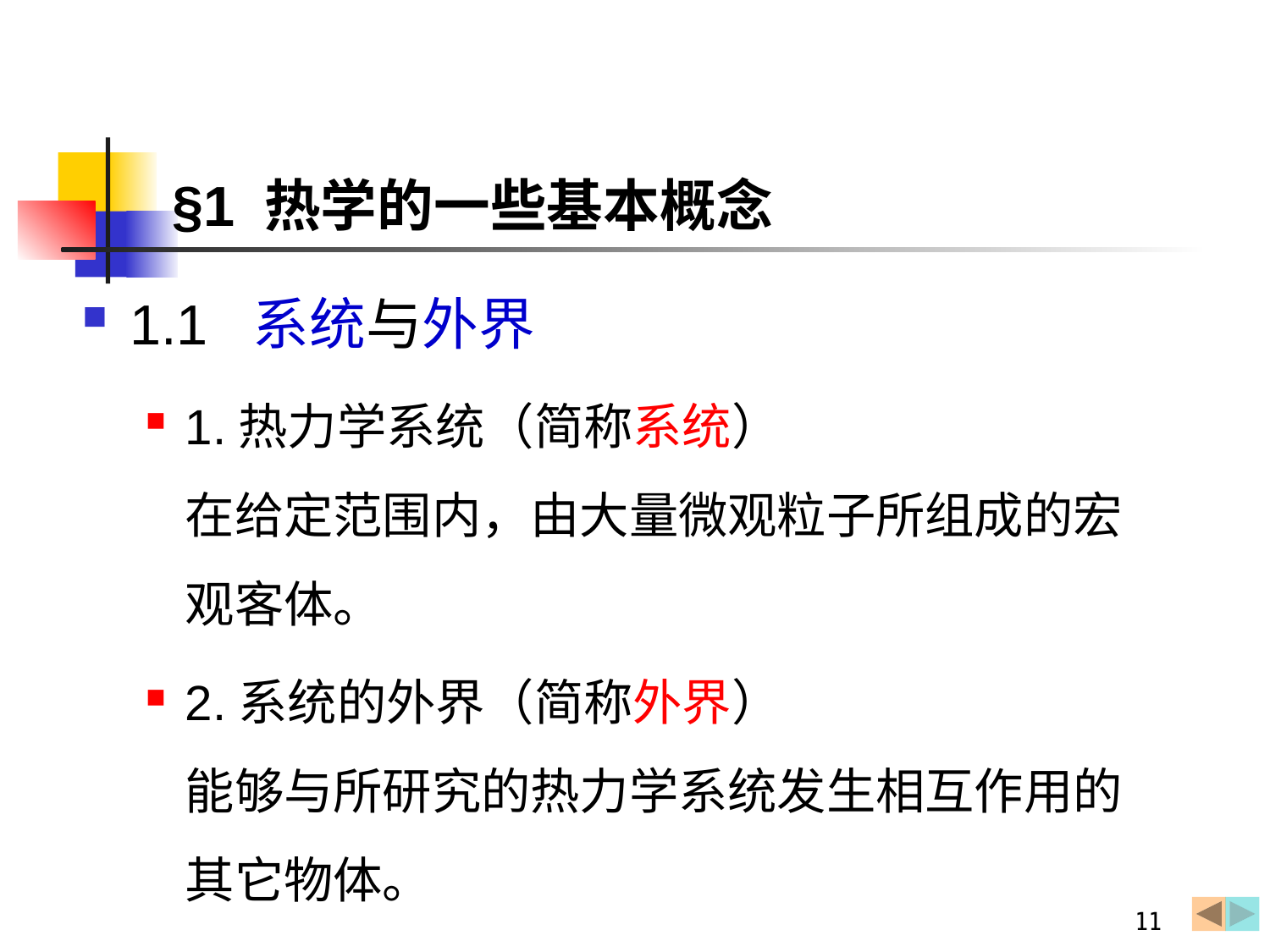

# §1 热学的一些基本概念
1.1  系统与外界
1.热力学系统（简称系统）
在给定范围内，由大量微观粒子所组成的宏观客体。
2.系统的外界（简称外界）
能够与所研究的热力学系统发生相互作用的其它物体。
11